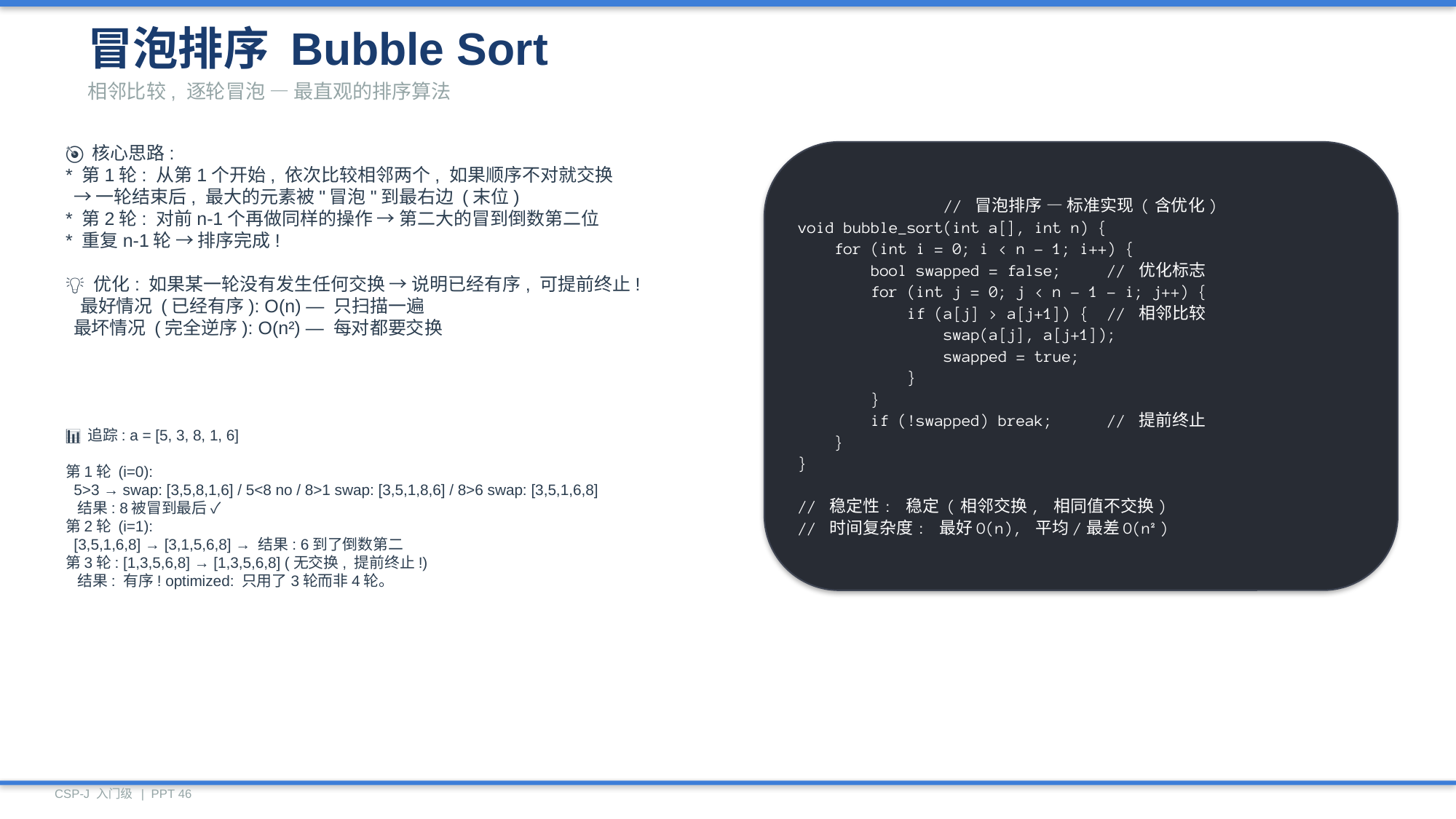

冒泡排序 Bubble Sort
相邻比较, 逐轮冒泡 — 最直观的排序算法
🎯 核心思路:
* 第1轮: 从第1个开始, 依次比较相邻两个, 如果顺序不对就交换
  → 一轮结束后, 最大的元素被"冒泡"到最右边 (末位)
* 第2轮: 对前n-1个再做同样的操作 → 第二大的冒到倒数第二位
* 重复n-1轮 → 排序完成!
💡 优化: 如果某一轮没有发生任何交换 → 说明已经有序, 可提前终止!
  最好情况 (已经有序): O(n) — 只扫描一遍
  最坏情况 (完全逆序): O(n²) — 每对都要交换
// 冒泡排序 — 标准实现 (含优化)
void bubble_sort(int a[], int n) {
    for (int i = 0; i < n - 1; i++) {
        bool swapped = false;     // 优化标志
        for (int j = 0; j < n - 1 - i; j++) {
            if (a[j] > a[j+1]) {  // 相邻比较
                swap(a[j], a[j+1]);
                swapped = true;
            }
        }
        if (!swapped) break;      // 提前终止
    }
}

// 稳定性: 稳定 (相邻交换, 相同值不交换)
// 时间复杂度: 最好O(n), 平均/最差O(n²)
📊 追踪: a = [5, 3, 8, 1, 6]
第1轮 (i=0):
  5>3 → swap: [3,5,8,1,6] / 5<8 no / 8>1 swap: [3,5,1,8,6] / 8>6 swap: [3,5,1,6,8]
  结果: 8被冒到最后 ✓
第2轮 (i=1):
  [3,5,1,6,8] → [3,1,5,6,8] → 结果: 6到了倒数第二
第3轮: [1,3,5,6,8] → [1,3,5,6,8] (无交换, 提前终止!)
  结果: 有序! optimized: 只用了3轮而非4轮。

CSP-J 入门级  |  PPT 46